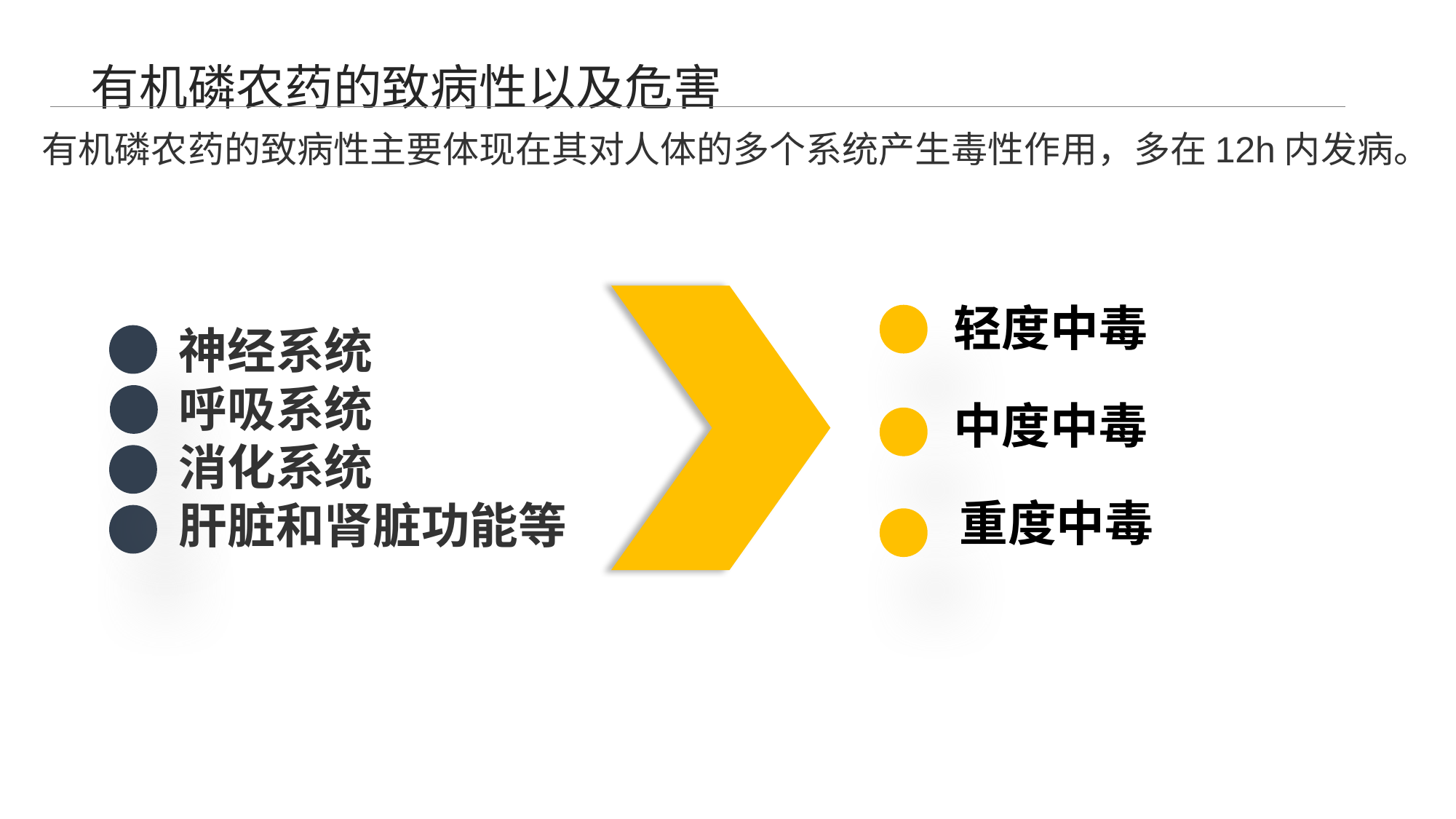

有机磷农药的致病性以及危害
有机磷农药的致病性主要体现在其对人体的多个系统产生毒性作用，多在12h内发病。

轻度中毒

神经系统
呼吸系统
消化系统
肝脏和肾脏功能等

中度中毒

重度中毒

03